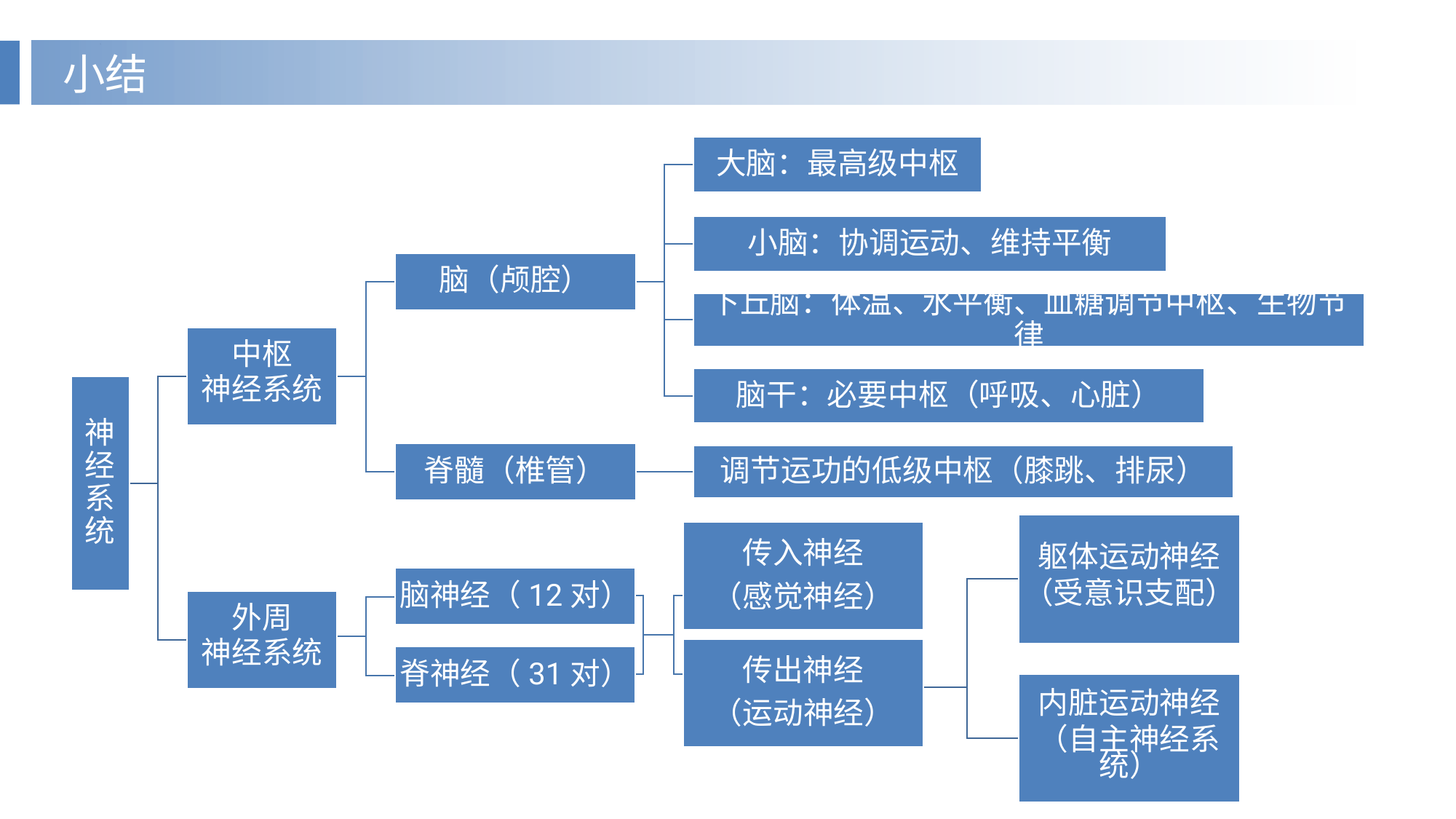

小结
大脑：最高级中枢

小脑：协调运动、维持平衡

脑（颅腔）

下丘脑：体温、水平衡、血糖调节中枢、生物节律
中枢
神经系统
脑干：必要中枢（呼吸、心脏）

脊髓（椎管）
调节运功的低级中枢（膝跳、排尿）
神经系统

传入神经
（感觉神经）
脑神经（12对）
外周
神经系统

传出神经
（运动神经）
脊神经（31对）

传出神经
（运动神经）
躯体运动神经
（受意识支配）
内脏运动神经
（自主神经系统）